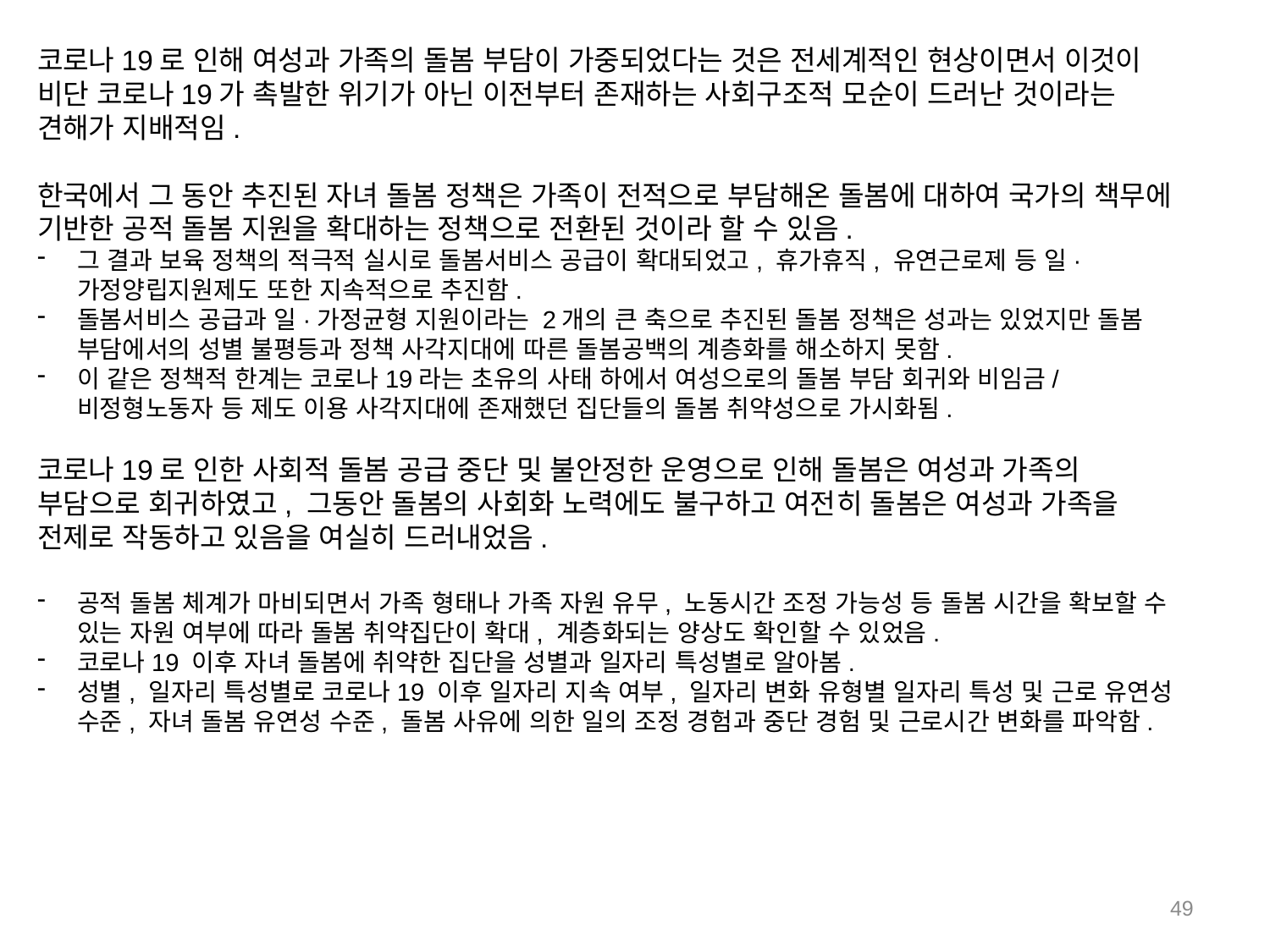

코로나19로 인해 여성과 가족의 돌봄 부담이 가중되었다는 것은 전세계적인 현상이면서 이것이 비단 코로나19가 촉발한 위기가 아닌 이전부터 존재하는 사회구조적 모순이 드러난 것이라는 견해가 지배적임.

한국에서 그 동안 추진된 자녀 돌봄 정책은 가족이 전적으로 부담해온 돌봄에 대하여 국가의 책무에 기반한 공적 돌봄 지원을 확대하는 정책으로 전환된 것이라 할 수 있음.
그 결과 보육 정책의 적극적 실시로 돌봄서비스 공급이 확대되었고, 휴가휴직, 유연근로제 등 일·가정양립지원제도 또한 지속적으로 추진함.
돌봄서비스 공급과 일·가정균형 지원이라는 2개의 큰 축으로 추진된 돌봄 정책은 성과는 있었지만 돌봄 부담에서의 성별 불평등과 정책 사각지대에 따른 돌봄공백의 계층화를 해소하지 못함.
이 같은 정책적 한계는 코로나19라는 초유의 사태 하에서 여성으로의 돌봄 부담 회귀와 비임금/비정형노동자 등 제도 이용 사각지대에 존재했던 집단들의 돌봄 취약성으로 가시화됨.

코로나19로 인한 사회적 돌봄 공급 중단 및 불안정한 운영으로 인해 돌봄은 여성과 가족의 부담으로 회귀하였고, 그동안 돌봄의 사회화 노력에도 불구하고 여전히 돌봄은 여성과 가족을 전제로 작동하고 있음을 여실히 드러내었음.

공적 돌봄 체계가 마비되면서 가족 형태나 가족 자원 유무, 노동시간 조정 가능성 등 돌봄 시간을 확보할 수 있는 자원 여부에 따라 돌봄 취약집단이 확대, 계층화되는 양상도 확인할 수 있었음.
코로나19 이후 자녀 돌봄에 취약한 집단을 성별과 일자리 특성별로 알아봄.
성별, 일자리 특성별로 코로나19 이후 일자리 지속 여부, 일자리 변화 유형별 일자리 특성 및 근로 유연성 수준, 자녀 돌봄 유연성 수준, 돌봄 사유에 의한 일의 조정 경험과 중단 경험 및 근로시간 변화를 파악함.
49